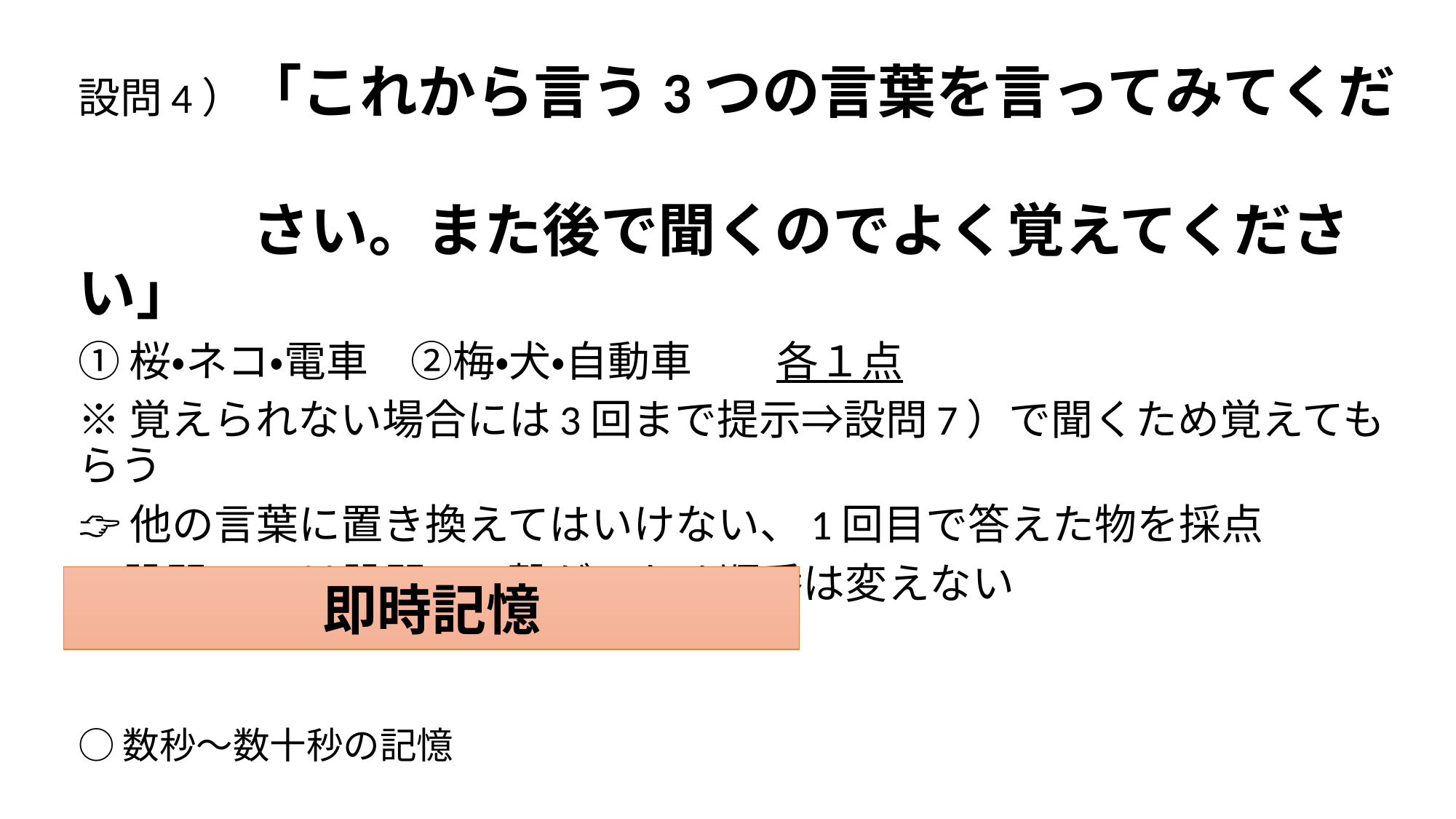

設問4）「これから言う3つの言葉を言ってみてくだ
　　　さい。また後で聞くのでよく覚えてください」
①桜・ネコ・電車　②梅・犬・自動車　　各１点
※覚えられない場合には3回まで提示⇒設問7）で聞くため覚えてもらう
👉他の言葉に置き換えてはいけない、1回目で答えた物を採点
👉設問5・6は設問7に繋がるため順番は変えない

○数秒～数十秒の記憶
即時記憶